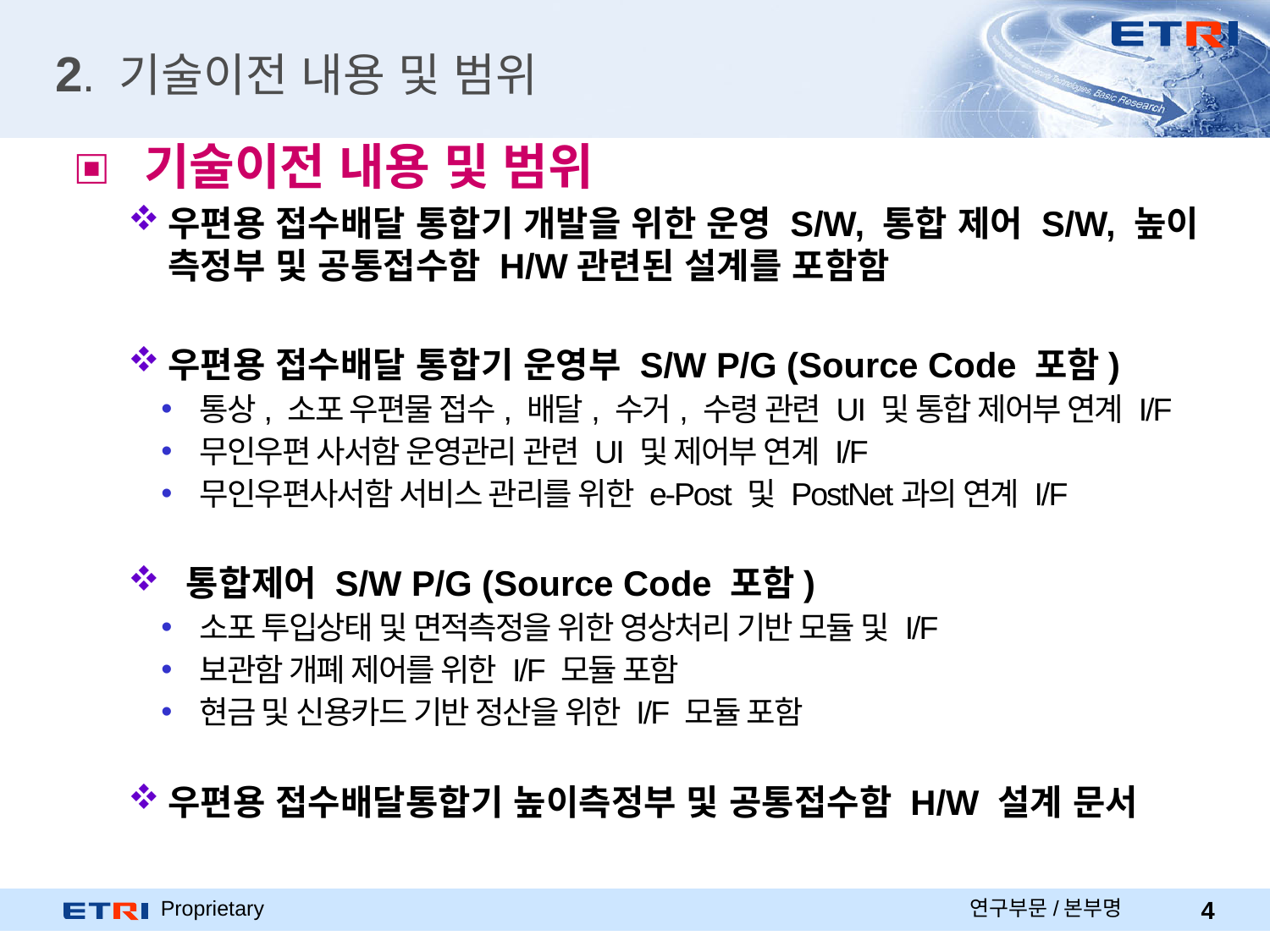

# 2. 기술이전 내용 및 범위
 기술이전 내용 및 범위
우편용 접수배달 통합기 개발을 위한 운영 S/W, 통합 제어 S/W, 높이 측정부 및 공통접수함 H/W관련된 설계를 포함함

우편용 접수배달 통합기 운영부 S/W P/G (Source Code 포함)
통상, 소포 우편물 접수, 배달, 수거, 수령 관련 UI 및 통합 제어부 연계 I/F
무인우편 사서함 운영관리 관련 UI 및 제어부 연계 I/F
무인우편사서함 서비스 관리를 위한 e-Post 및 PostNet과의 연계 I/F

 통합제어 S/W P/G (Source Code 포함)
소포 투입상태 및 면적측정을 위한 영상처리 기반 모듈 및 I/F
보관함 개폐 제어를 위한 I/F 모듈 포함
현금 및 신용카드 기반 정산을 위한 I/F 모듈 포함

우편용 접수배달통합기 높이측정부 및 공통접수함 H/W 설계 문서

연구부문/본부명
4